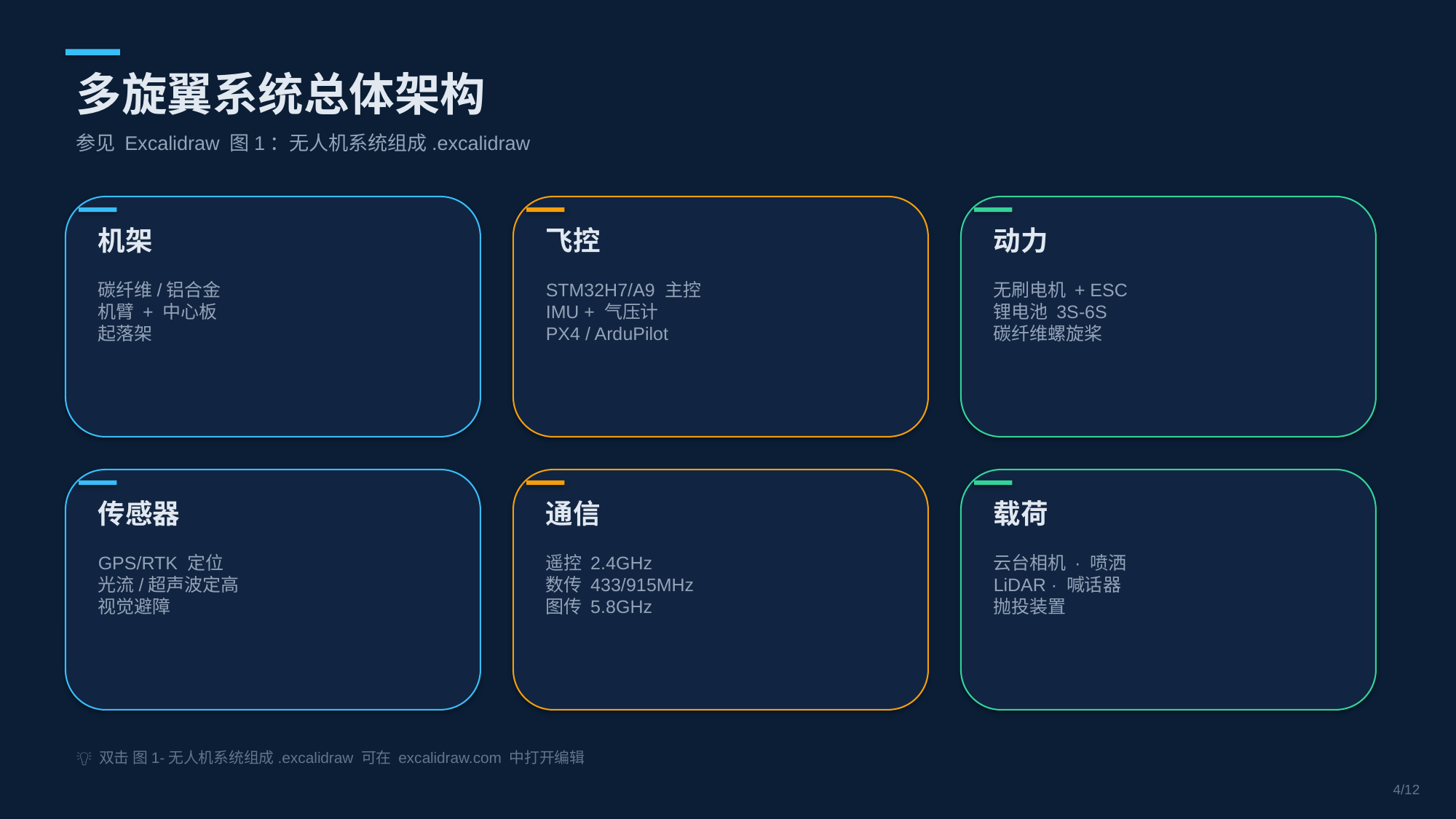

多旋翼系统总体架构
参见 Excalidraw 图1：无人机系统组成.excalidraw

机架
飞控
动力
碳纤维/铝合金
机臂 + 中心板
起落架
STM32H7/A9 主控
IMU + 气压计
PX4 / ArduPilot
无刷电机 + ESC
锂电池 3S-6S
碳纤维螺旋桨

传感器
通信
载荷
GPS/RTK 定位
光流/超声波定高
视觉避障
遥控 2.4GHz
数传 433/915MHz
图传 5.8GHz
云台相机 · 喷洒
LiDAR · 喊话器
抛投装置
💡 双击 图1-无人机系统组成.excalidraw 可在 excalidraw.com 中打开编辑
4/12